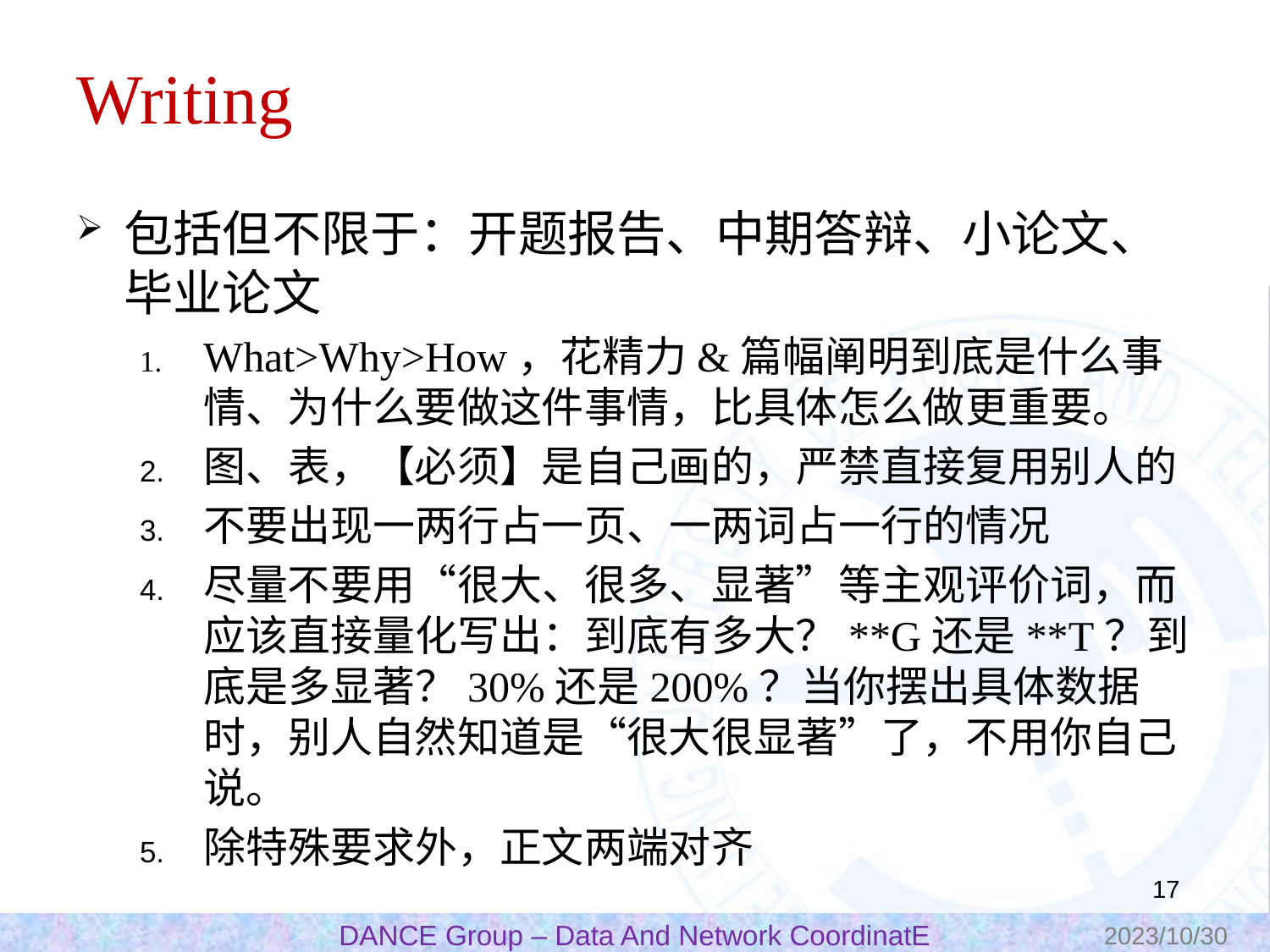

# Writing
包括但不限于：开题报告、中期答辩、小论文、毕业论文
What>Why>How，花精力&篇幅阐明到底是什么事情、为什么要做这件事情，比具体怎么做更重要。
图、表，【必须】是自己画的，严禁直接复用别人的
不要出现一两行占一页、一两词占一行的情况
尽量不要用“很大、很多、显著”等主观评价词，而应该直接量化写出：到底有多大？**G还是**T？到底是多显著？30%还是200%？当你摆出具体数据时，别人自然知道是“很大很显著”了，不用你自己说。
除特殊要求外，正文两端对齐
17
2023/10/30